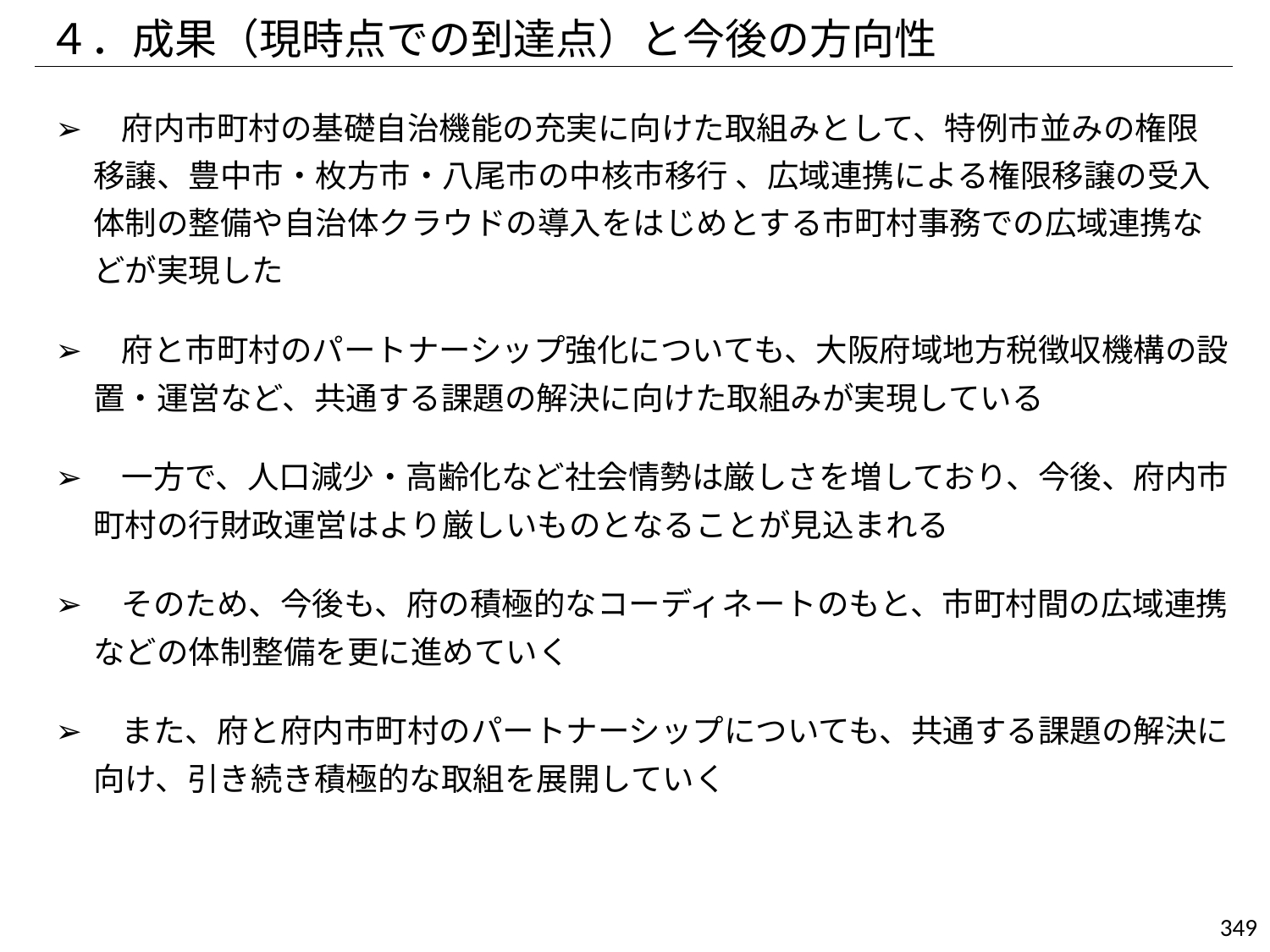

４．成果（現時点での到達点）と今後の方向性
➢　府内市町村の基礎自治機能の充実に向けた取組みとして、特例市並みの権限移譲、豊中市・枚方市・八尾市の中核市移行 、広域連携による権限移譲の受入体制の整備や自治体クラウドの導入をはじめとする市町村事務での広域連携などが実現した
➢　府と市町村のパートナーシップ強化についても、大阪府域地方税徴収機構の設置・運営など、共通する課題の解決に向けた取組みが実現している
➢　一方で、人口減少・高齢化など社会情勢は厳しさを増しており、今後、府内市町村の行財政運営はより厳しいものとなることが見込まれる
➢　そのため、今後も、府の積極的なコーディネートのもと、市町村間の広域連携などの体制整備を更に進めていく
➢　また、府と府内市町村のパートナーシップについても、共通する課題の解決に向け、引き続き積極的な取組を展開していく

349